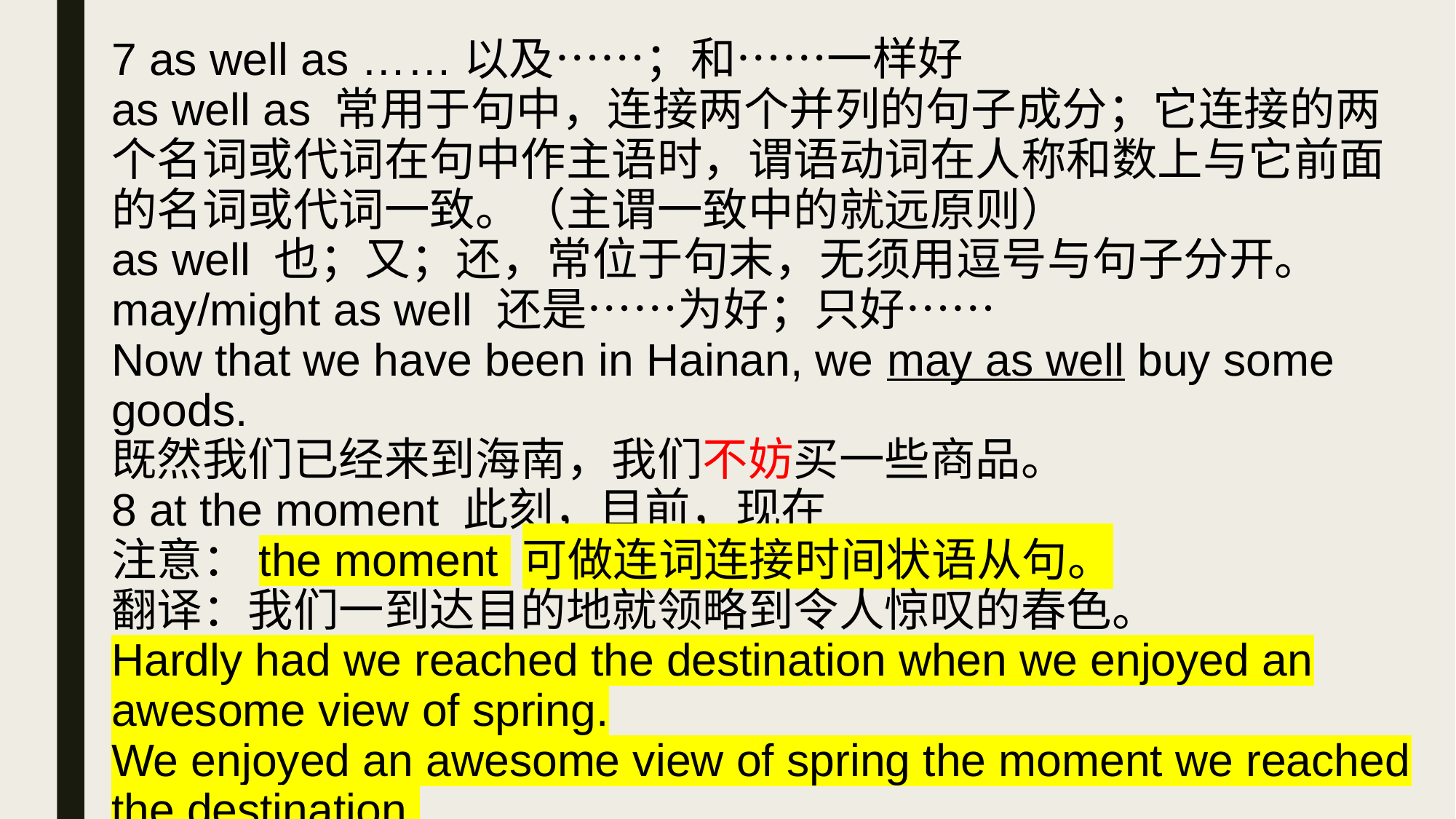

7 as well as ……以及……；和……一样好
as well as 常用于句中，连接两个并列的句子成分；它连接的两个名词或代词在句中作主语时，谓语动词在人称和数上与它前面的名词或代词一致。（主谓一致中的就远原则）
as well 也；又；还，常位于句末，无须用逗号与句子分开。
may/might as well 还是……为好；只好……
Now that we have been in Hainan, we may as well buy some goods.
既然我们已经来到海南，我们不妨买一些商品。
8 at the moment 此刻，目前，现在
注意：the moment 可做连词连接时间状语从句。
翻译：我们一到达目的地就领略到令人惊叹的春色。
Hardly had we reached the destination when we enjoyed an awesome view of spring.
We enjoyed an awesome view of spring the moment we reached the destination.